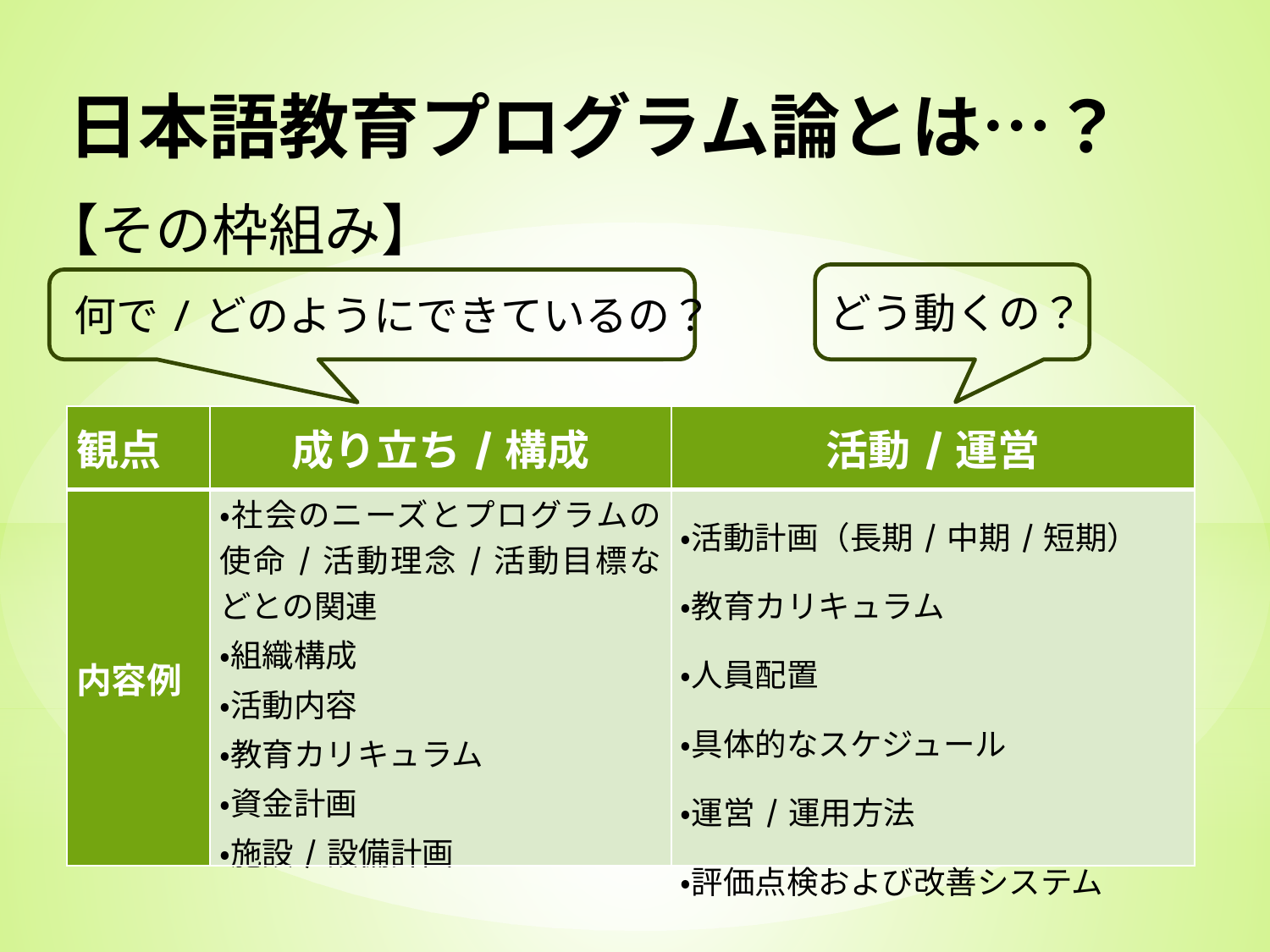

# 日本語教育プログラム論とは…？
【その枠組み】

どう動くの？

何で/どのようにできているの？
| 観点 | 成り立ち/構成 | 活動/運営 |
| --- | --- | --- |
| 内容例 | ・社会のニーズとプログラムの使命/活動理念/活動目標などとの関連 ・組織構成 ・活動内容 ・教育カリキュラム ・資金計画 ・施設/設備計画 | ・活動計画（長期/中期/短期） ・教育カリキュラム ・人員配置 ・具体的なスケジュール ・運営/運用方法 ・評価点検および改善システム |